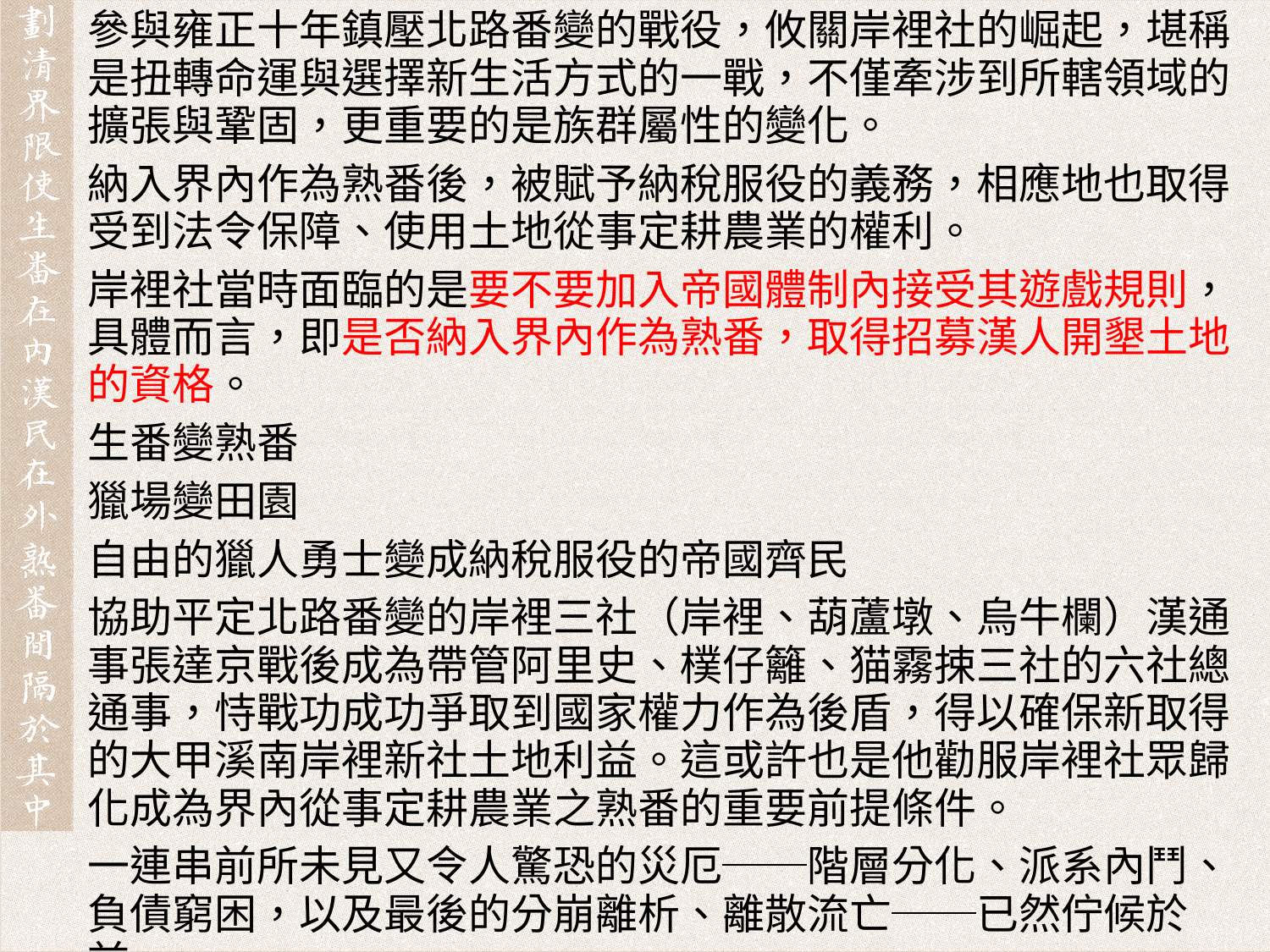

參與雍正十年鎮壓北路番變的戰役，攸關岸裡社的崛起，堪稱是扭轉命運與選擇新生活方式的一戰，不僅牽涉到所轄領域的擴張與鞏固，更重要的是族群屬性的變化。
納入界內作為熟番後，被賦予納稅服役的義務，相應地也取得受到法令保障、使用土地從事定耕農業的權利。
岸裡社當時面臨的是要不要加入帝國體制內接受其遊戲規則，具體而言，即是否納入界內作為熟番，取得招募漢人開墾土地的資格。
生番變熟番
獵場變田園
自由的獵人勇士變成納稅服役的帝國齊民
協助平定北路番變的岸裡三社（岸裡、葫蘆墩、烏牛欄）漢通事張達京戰後成為帶管阿里史、樸仔籬、猫霧捒三社的六社總通事，恃戰功成功爭取到國家權力作為後盾，得以確保新取得的大甲溪南岸裡新社土地利益。這或許也是他勸服岸裡社眾歸化成為界內從事定耕農業之熟番的重要前提條件。
一連串前所未見又令人驚恐的災厄──階層分化、派系內鬥、負債窮困，以及最後的分崩離析、離散流亡──已然佇候於前。